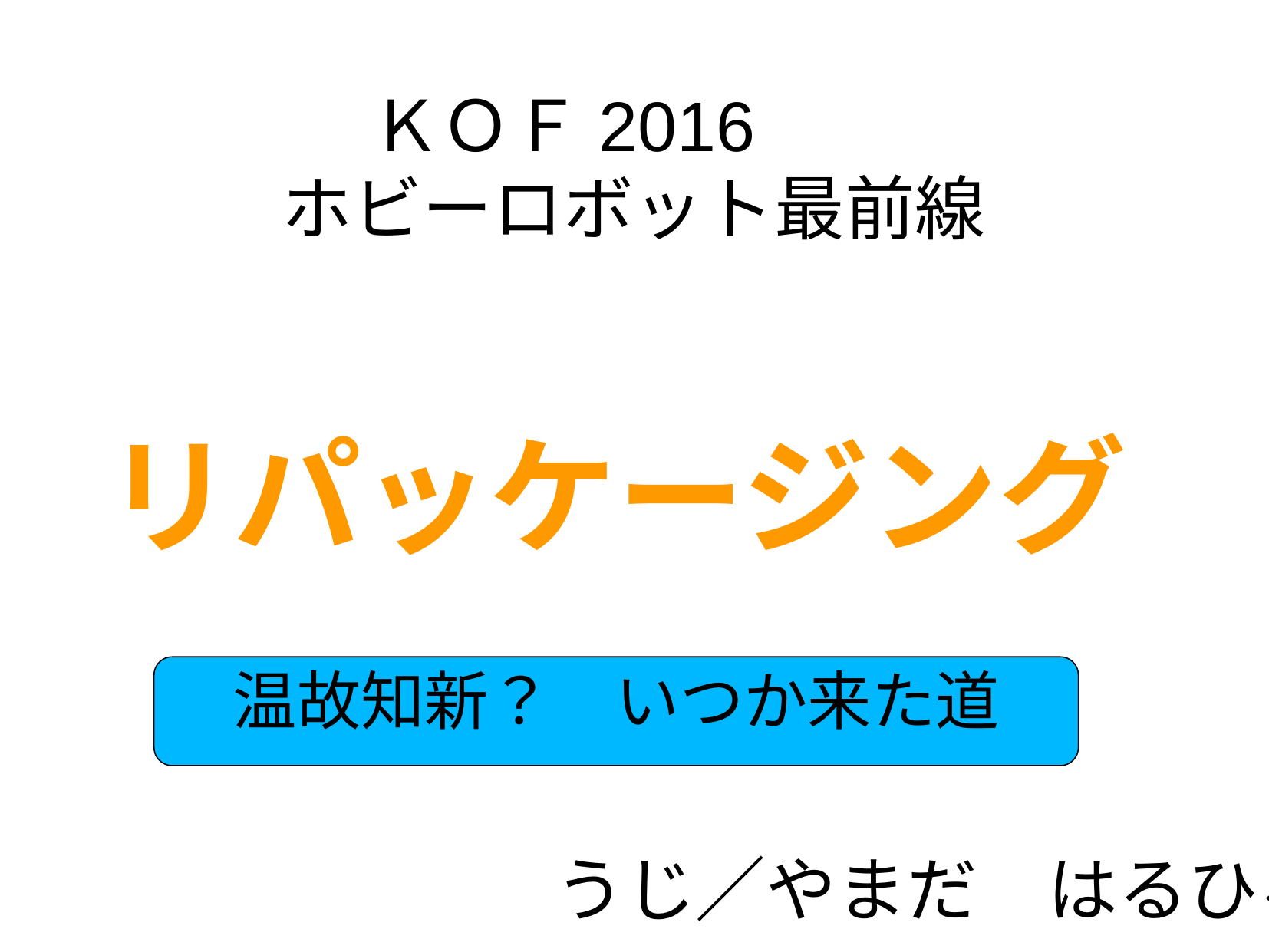

# ＫＯＦ2016
ホビーロボット最前線

リパッケージング
温故知新？　いつか来た道
うじ／やまだ　はるひろ